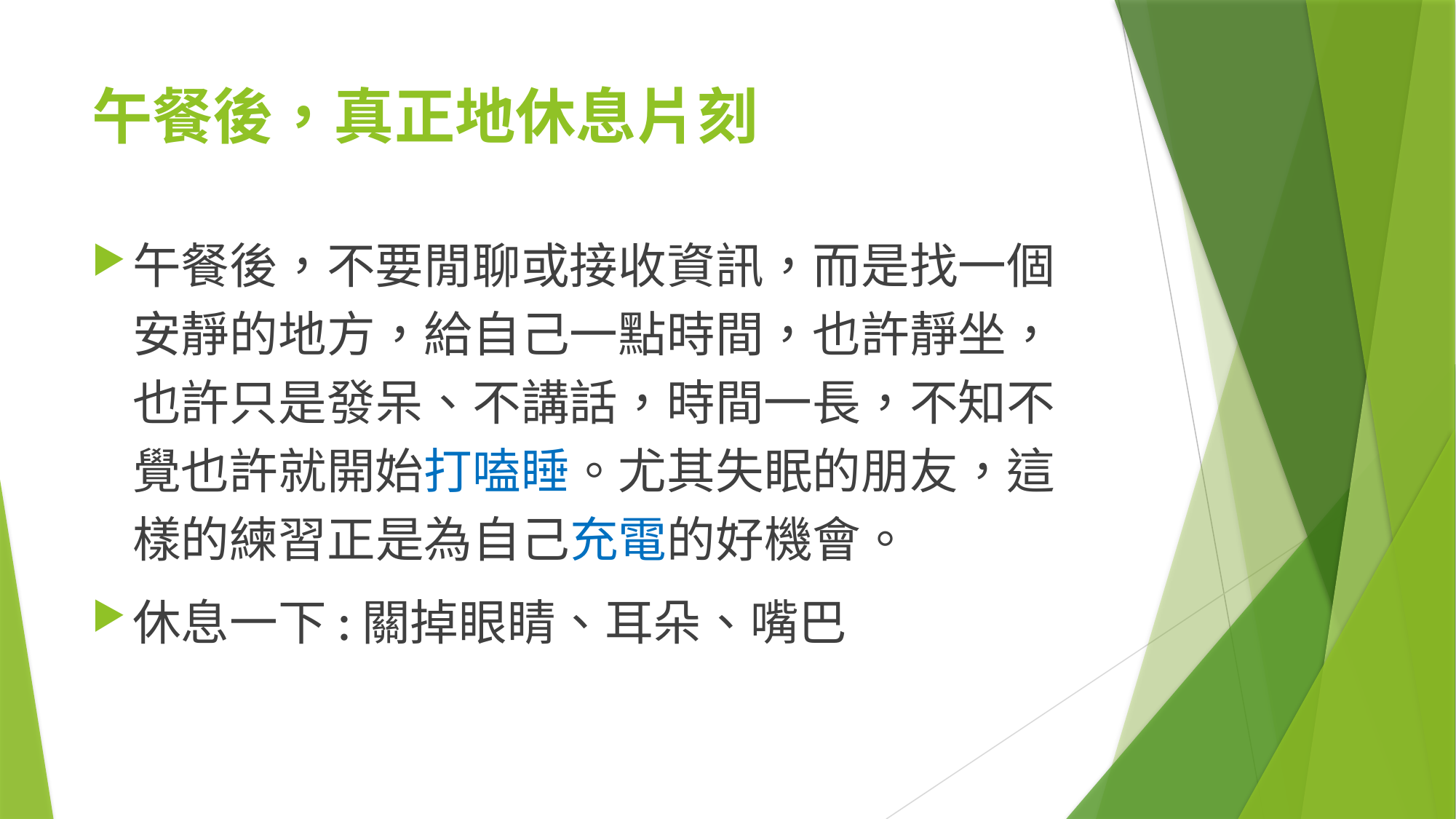

# 午餐後，真正地休息片刻
午餐後，不要閒聊或接收資訊，而是找一個安靜的地方，給自己一點時間，也許靜坐，也許只是發呆、不講話，時間一長，不知不覺也許就開始打嗑睡。尤其失眠的朋友，這樣的練習正是為自己充電的好機會。
休息一下:關掉眼睛、耳朵、嘴巴